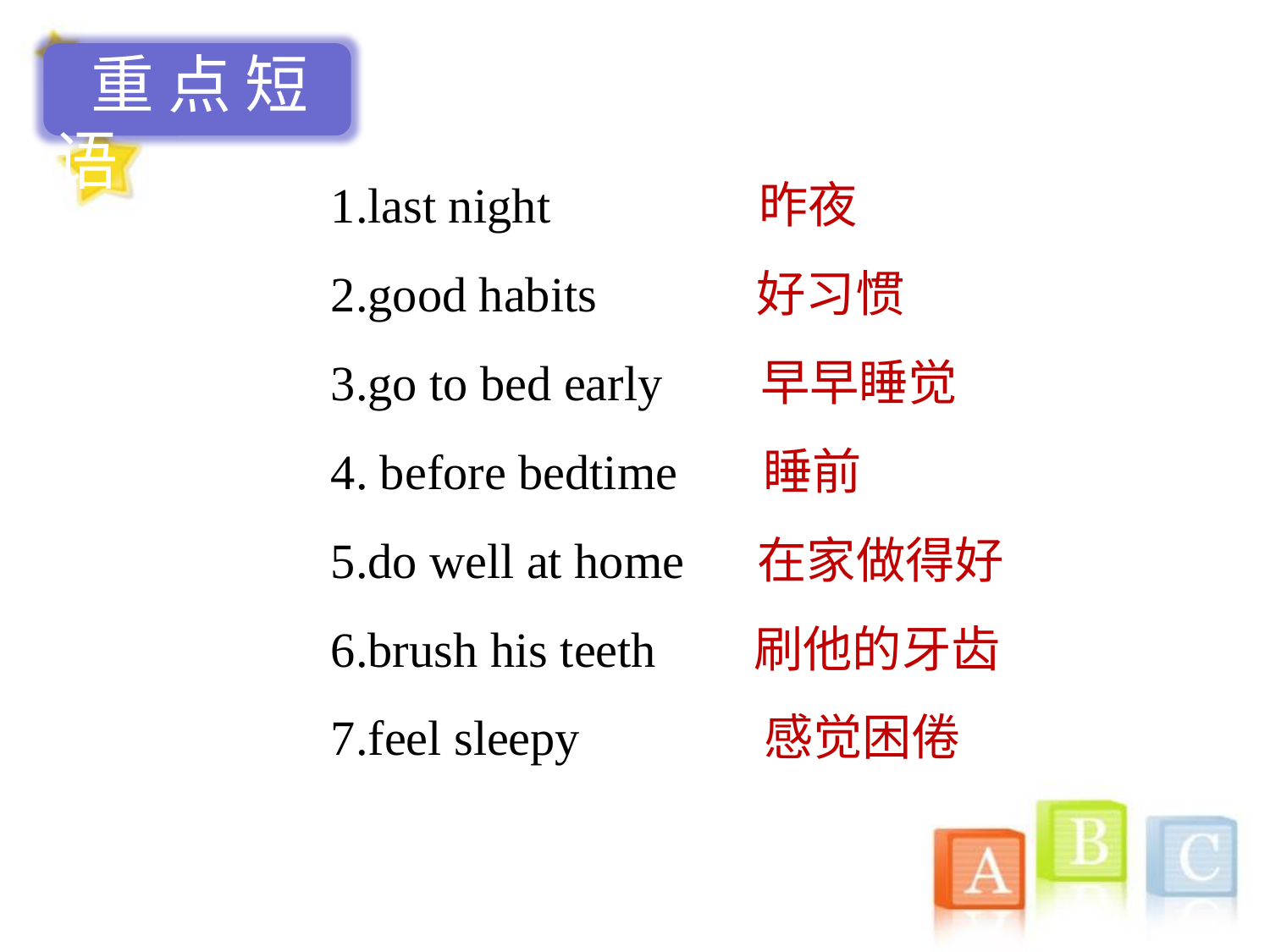

重点短语

1.last night                昨夜
2.good habits            好习惯
3.go to bed early       早早睡觉
4. before bedtime      睡前
5.do well at home     在家做得好
6.brush his teeth       刷他的牙齿
7.feel sleepy              感觉困倦